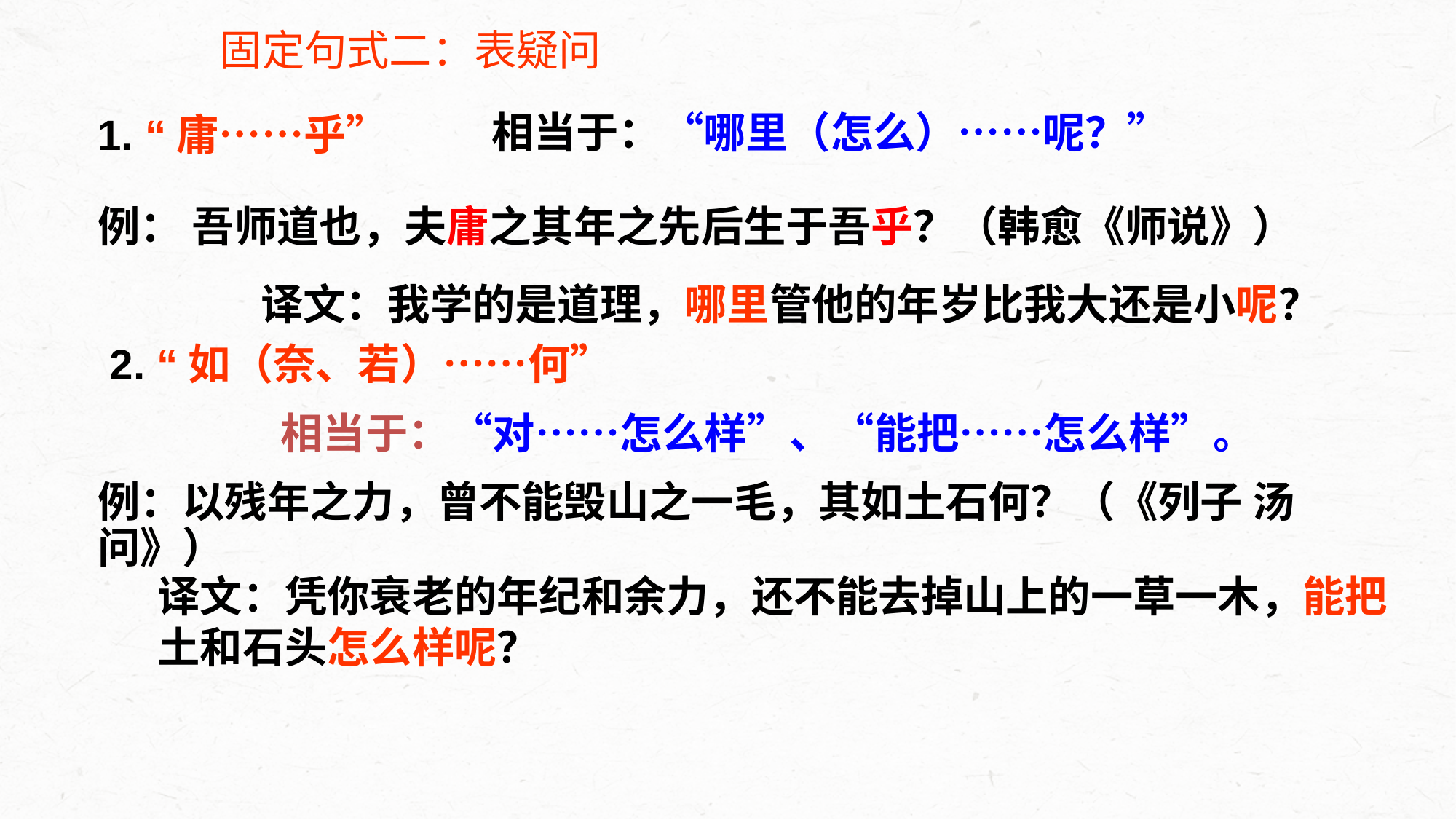

固定句式二：表疑问
相当于：“哪里（怎么）……呢？”
1. “庸……乎”

例： 吾师道也，夫庸之其年之先后生于吾乎？（韩愈《师说》）
 2. “如（奈、若）……何”

例：以残年之力，曾不能毁山之一毛，其如土石何？（《列子 汤问》）
译文：我学的是道理，哪里管他的年岁比我大还是小呢？
相当于：“对……怎么样”、“能把……怎么样”。
译文：凭你衰老的年纪和余力，还不能去掉山上的一草一木，能把土和石头怎么样呢？